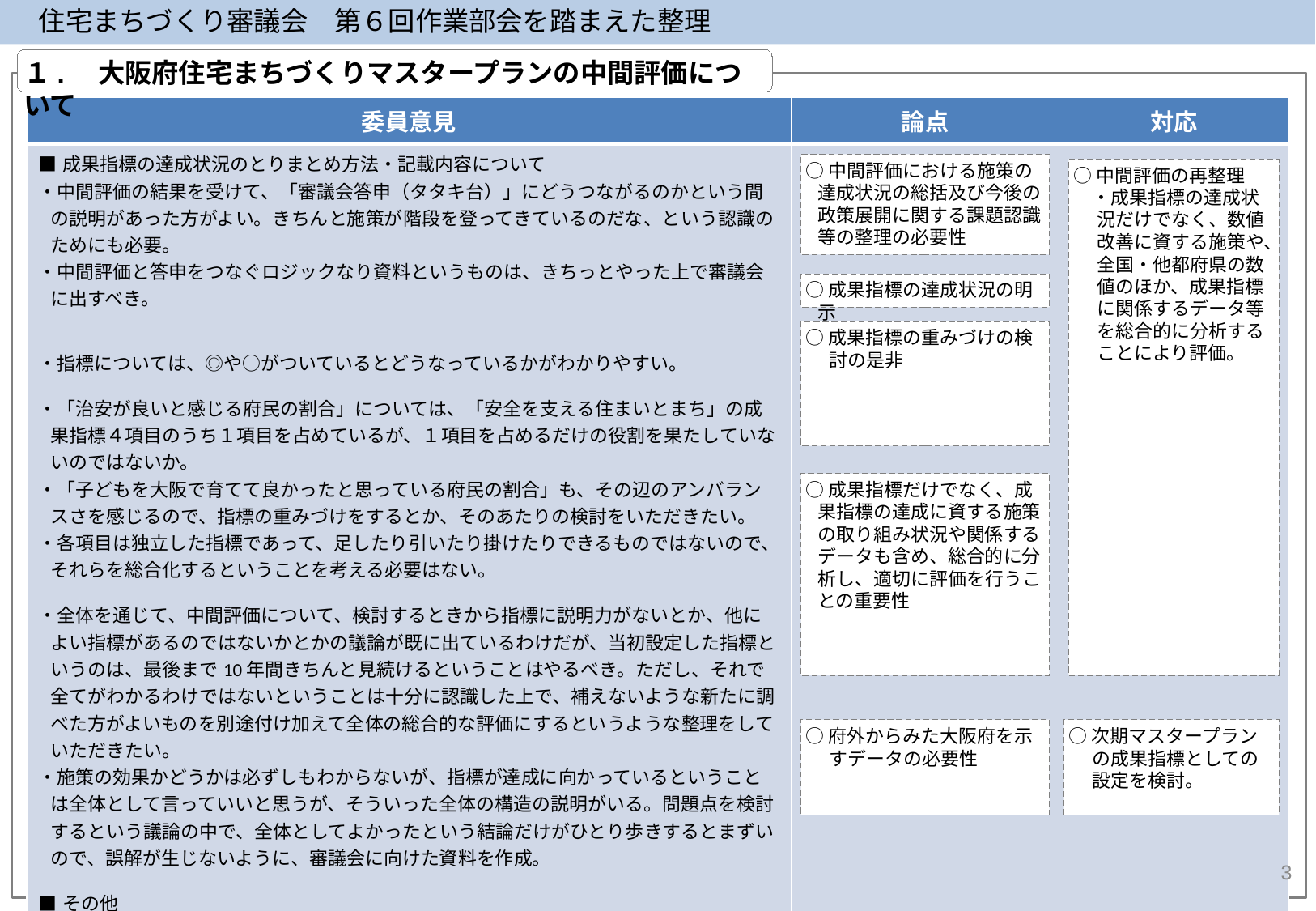

住宅まちづくり審議会　第６回作業部会を踏まえた整理
１.　大阪府住宅まちづくりマスタープランの中間評価について

| 委員意見 | 論点 | 対応 |
| --- | --- | --- |
| ■成果指標の達成状況のとりまとめ方法・記載内容について ・中間評価の結果を受けて、「審議会答申（タタキ台）」にどうつながるのかという間の説明があった方がよい。きちんと施策が階段を登ってきているのだな、という認識のためにも必要。 ・中間評価と答申をつなぐロジックなり資料というものは、きちっとやった上で審議会に出すべき。 ・指標については、◎や○がついているとどうなっているかがわかりやすい。 ・「治安が良いと感じる府民の割合」については、「安全を支える住まいとまち」の成果指標４項目のうち１項目を占めているが、１項目を占めるだけの役割を果たしていないのではないか。 ・「子どもを大阪で育てて良かったと思っている府民の割合」も、その辺のアンバランスさを感じるので、指標の重みづけをするとか、そのあたりの検討をいただきたい。 ・各項目は独立した指標であって、足したり引いたり掛けたりできるものではないので、それらを総合化するということを考える必要はない。 ・全体を通じて、中間評価について、検討するときから指標に説明力がないとか、他によい指標があるのではないかとかの議論が既に出ているわけだが、当初設定した指標というのは、最後まで10年間きちんと見続けるということはやるべき。ただし、それで全てがわかるわけではないということは十分に認識した上で、補えないような新たに調べた方がよいものを別途付け加えて全体の総合的な評価にするというような整理をしていただきたい。 ・施策の効果かどうかは必ずしもわからないが、指標が達成に向かっているということは全体として言っていいと思うが、そういった全体の構造の説明がいる。問題点を検討するという議論の中で、全体としてよかったという結論だけがひとり歩きするとまずいので、誤解が生じないように、審議会に向けた資料を作成。 ■その他 ・他都市から人口を引っ張ってくるという話であれば、外からみれば大阪府がどう見えるのかということをやらなければいけない。例えば、大阪府民はこれだけ犯罪率が高くてもそれほど高いと思っていないなど、意識の上では結果がでている。しかし、外からみると必ずしもそうではないし、そういったことを踏まえないと、他都市から人口を引っ張ってくるということにリアリティがない。 |  |  |
○中間評価における施策の達成状況の総括及び今後の政策展開に関する課題認識等の整理の必要性

○中間評価の再整理
　・成果指標の達成状況だけでなく、数値改善に資する施策や、全国・他都府県の数値のほか、成果指標に関係するデータ等を総合的に分析することにより評価。

○成果指標の達成状況の明示
○成果指標の重みづけの検討の是非
○成果指標だけでなく、成果指標の達成に資する施策の取り組み状況や関係するデータも含め、総合的に分析し、適切に評価を行うことの重要性

○府外からみた大阪府を示すデータの必要性
○次期マスタープランの成果指標としての設定を検討。
3